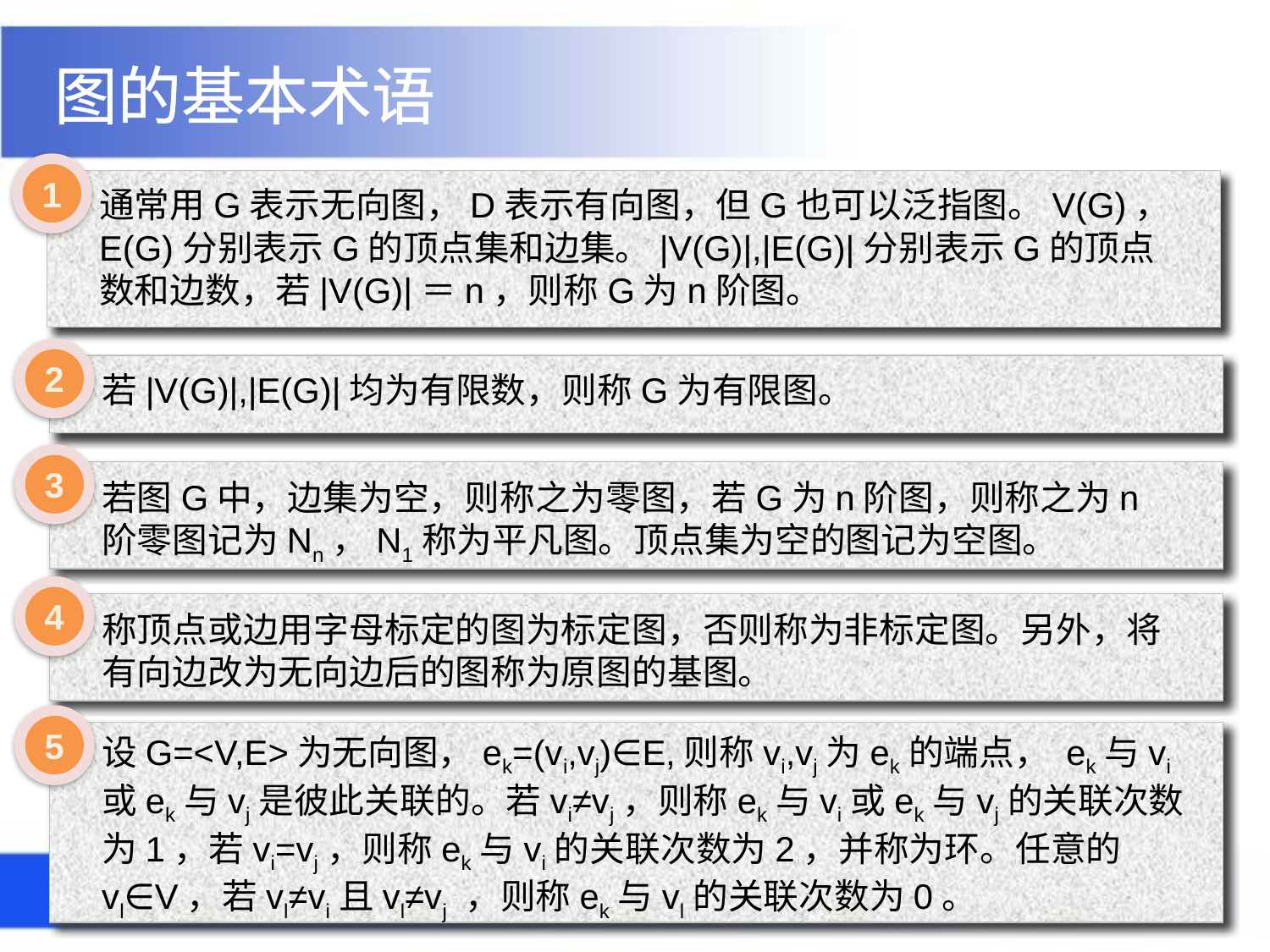

图的基本术语
1

通常用G表示无向图，D表示有向图，但G也可以泛指图。V(G)，E(G)分别表示G的顶点集和边集。|V(G)|,|E(G)|分别表示G的顶点数和边数，若|V(G)|＝n，则称G为n阶图。
2

若|V(G)|,|E(G)|均为有限数，则称G为有限图。
3

若图G中，边集为空，则称之为零图，若G为n阶图，则称之为n阶零图记为Nn，N1称为平凡图。顶点集为空的图记为空图。
4

称顶点或边用字母标定的图为标定图，否则称为非标定图。另外，将有向边改为无向边后的图称为原图的基图。
5

设G=<V,E>为无向图，ek=(vi,vj)∈E,则称vi,vj为ek的端点， ek与vi或ek与vj是彼此关联的。若vi≠vj，则称ek与vi或ek与vj的关联次数为1，若vi=vj，则称ek与vi的关联次数为2，并称为环。任意的vl∈V，若vl≠vi且vl≠vj ，则称ek与vl的关联次数为0。